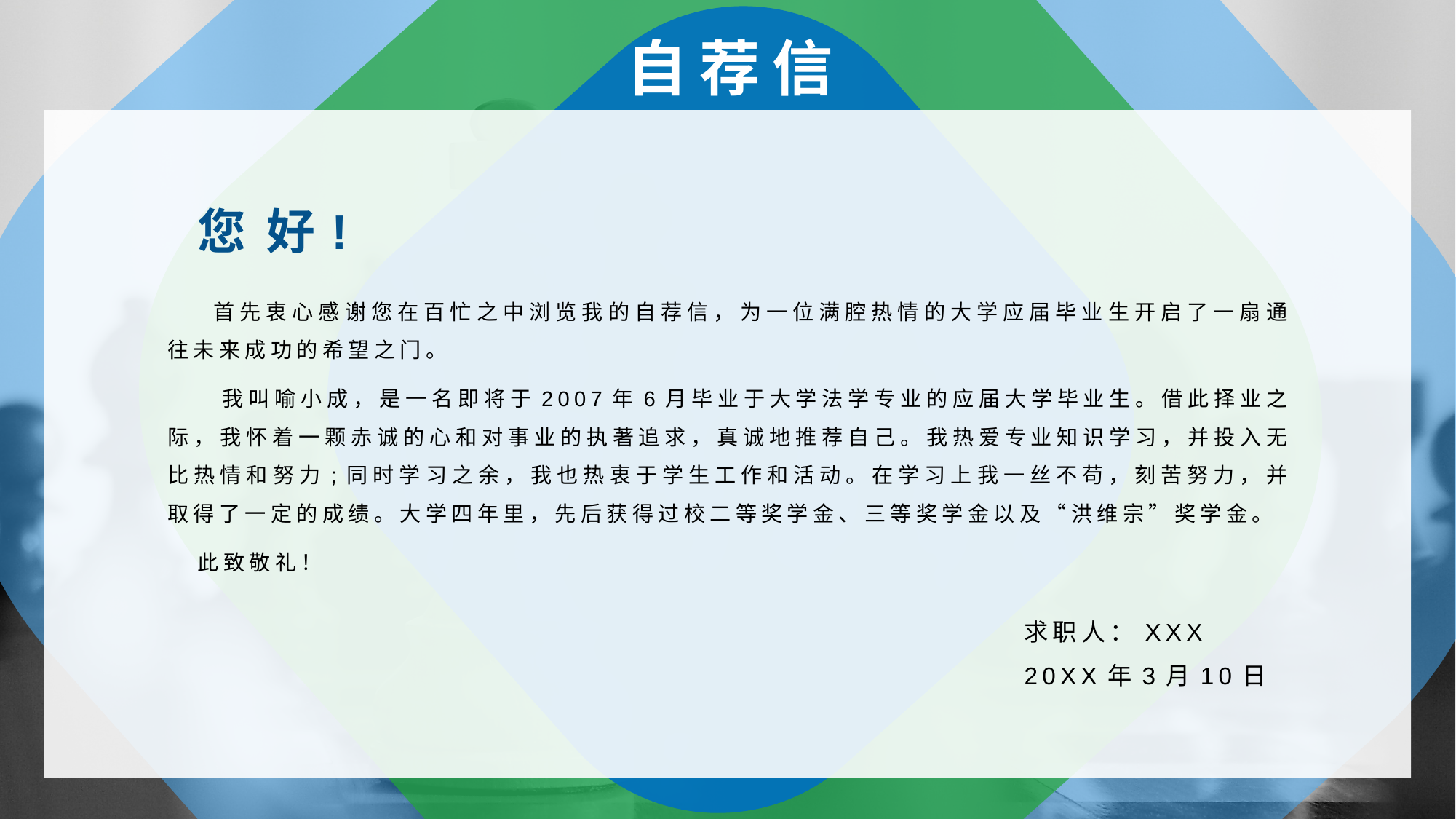

自荐信
您 好!

 首先衷心感谢您在百忙之中浏览我的自荐信，为一位满腔热情的大学应届毕业生开启了一扇通往未来成功的希望之门。
  我叫喻小成，是一名即将于2007年6月毕业于大学法学专业的应届大学毕业生。借此择业之际，我怀着一颗赤诚的心和对事业的执著追求，真诚地推荐自己。我热爱专业知识学习，并投入无比热情和努力;同时学习之余，我也热衷于学生工作和活动。在学习上我一丝不苟，刻苦努力，并取得了一定的成绩。大学四年里，先后获得过校二等奖学金、三等奖学金以及“洪维宗”奖学金。
此致敬礼！

求职人：XXX
20XX年3月10日